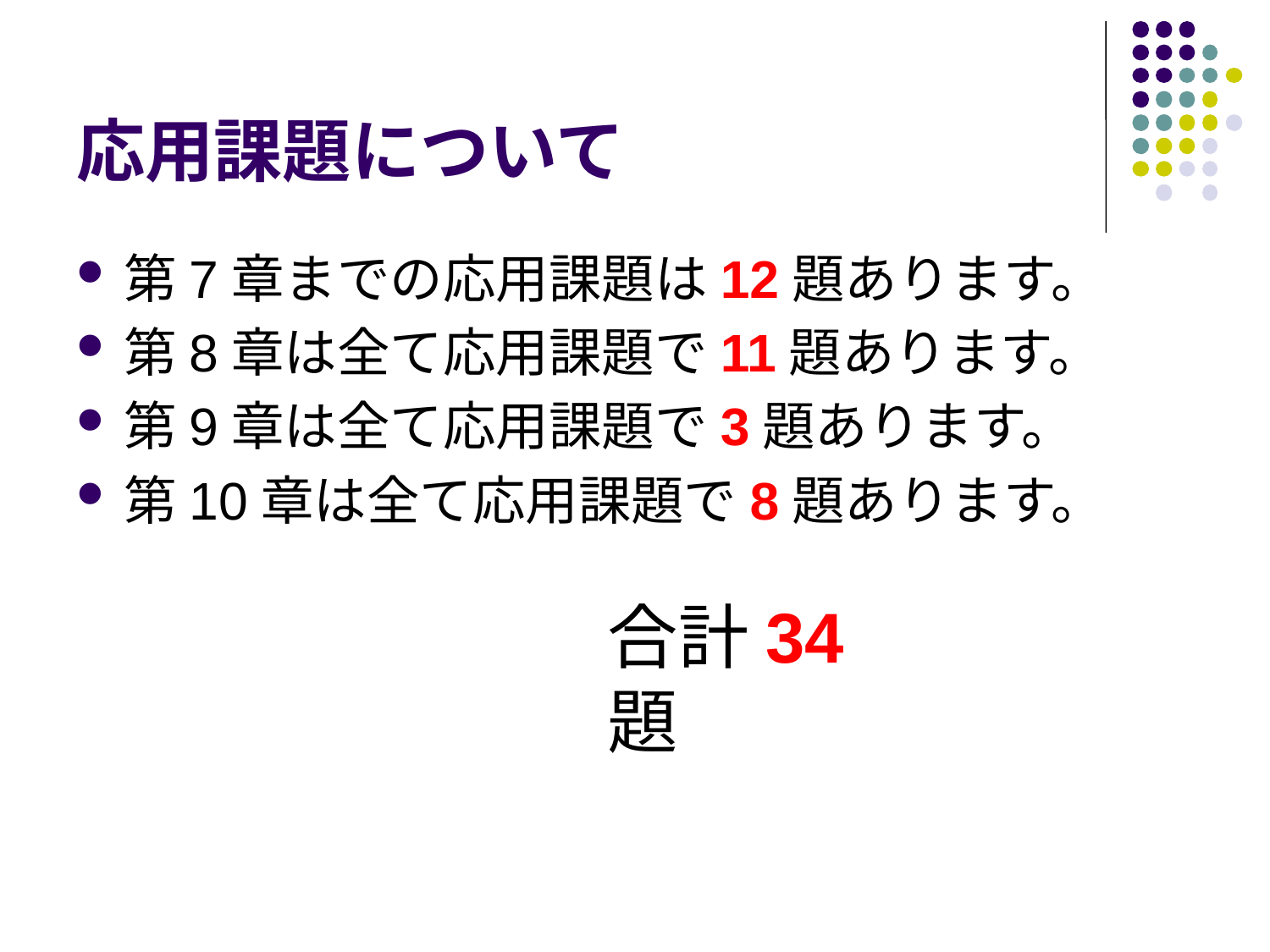

# 応用課題について
第7章までの応用課題は12題あります。
第8章は全て応用課題で11題あります。
第9章は全て応用課題で3題あります。
第10章は全て応用課題で8題あります。

合計34題